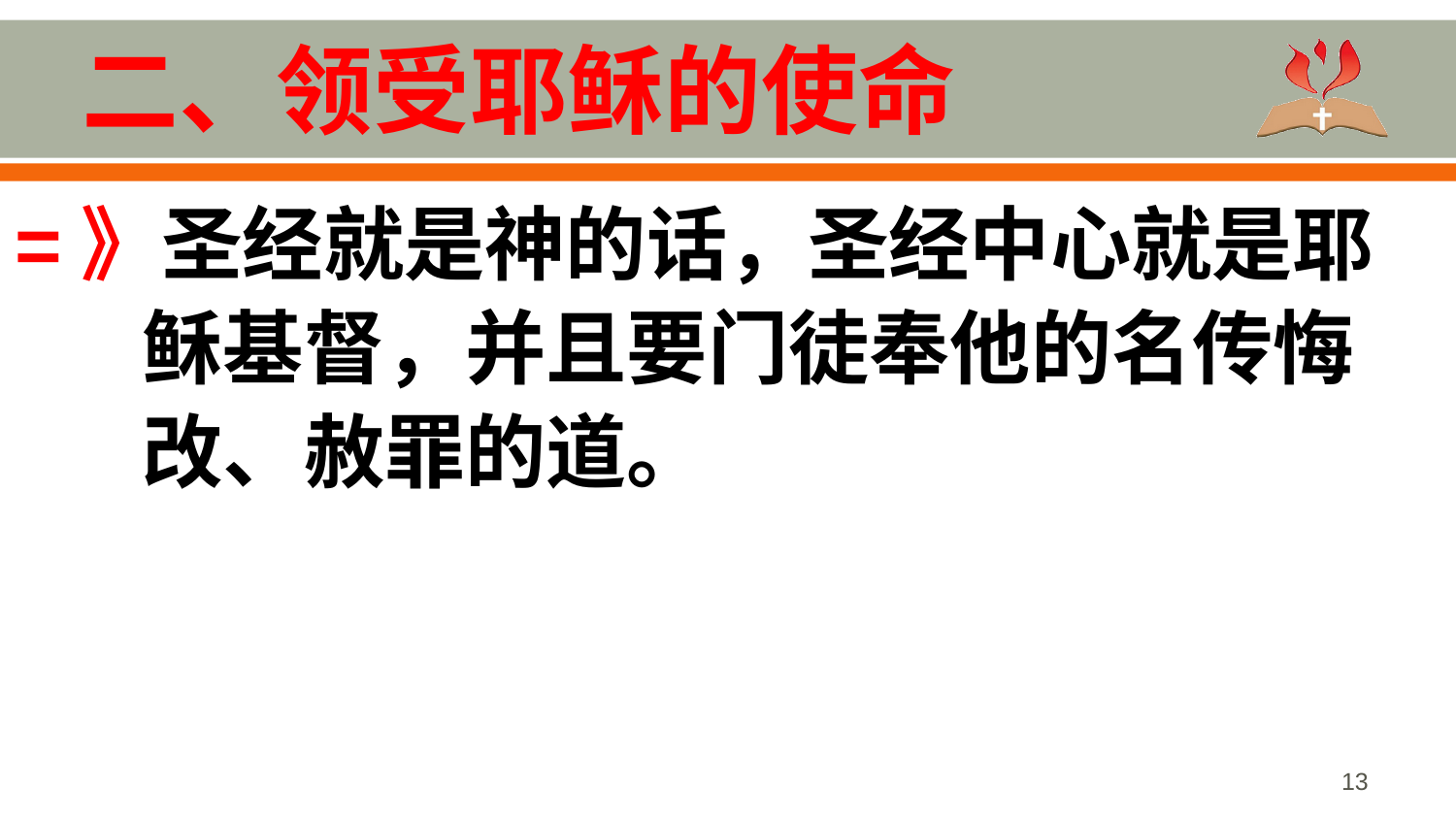

# 二、领受耶稣的使命
=》圣经就是神的话，圣经中心就是耶稣基督，并且要门徒奉他的名传悔改、赦罪的道。

13